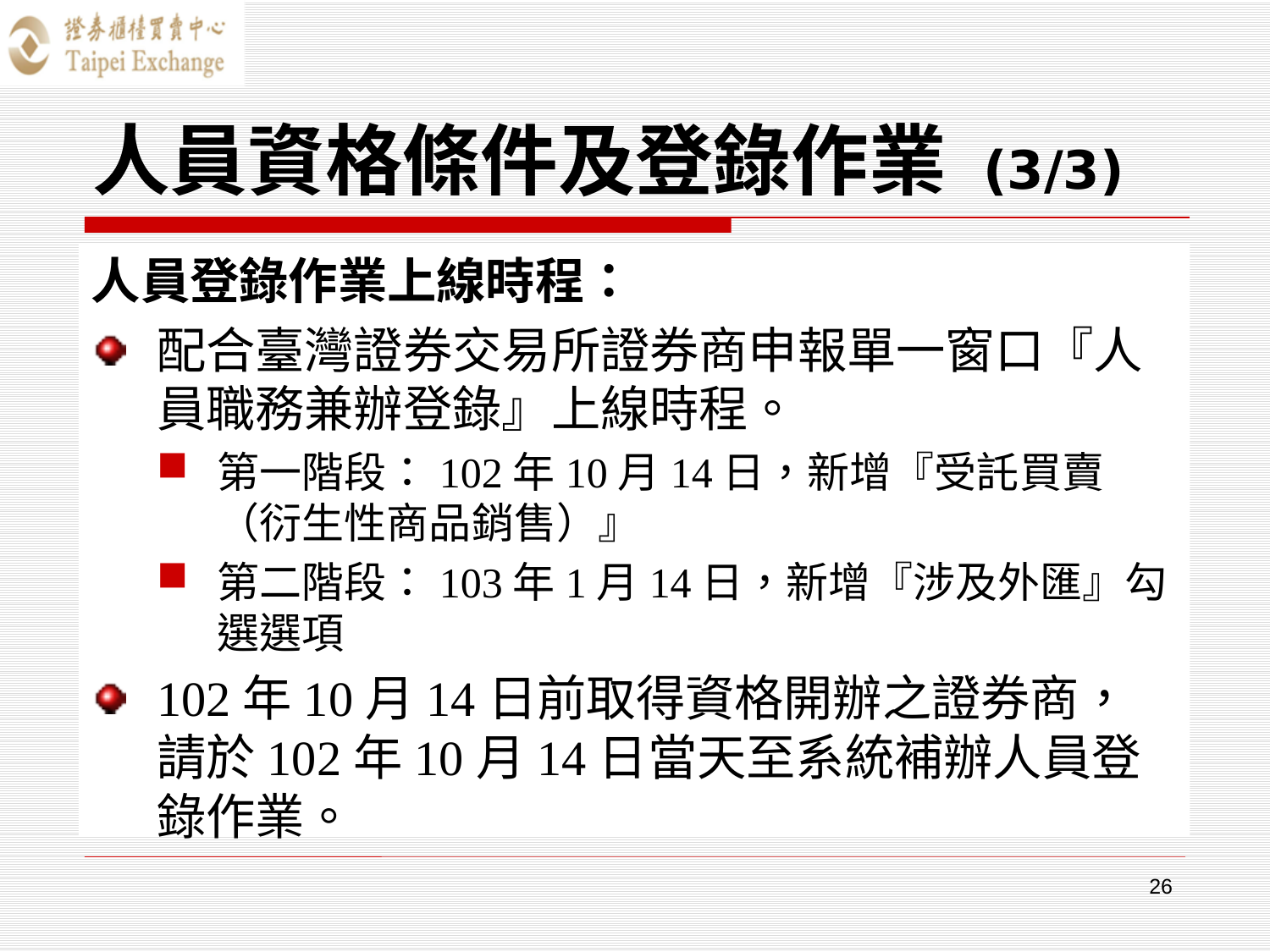

# 人員資格條件及登錄作業 (3/3)
人員登錄作業上線時程：
配合臺灣證券交易所證券商申報單一窗口『人員職務兼辦登錄』上線時程。
第一階段：102年10月14日，新增『受託買賣（衍生性商品銷售）』
第二階段：103年1月14日，新增『涉及外匯』勾選選項
102年10月14日前取得資格開辦之證券商，請於102年10月14日當天至系統補辦人員登錄作業。
26